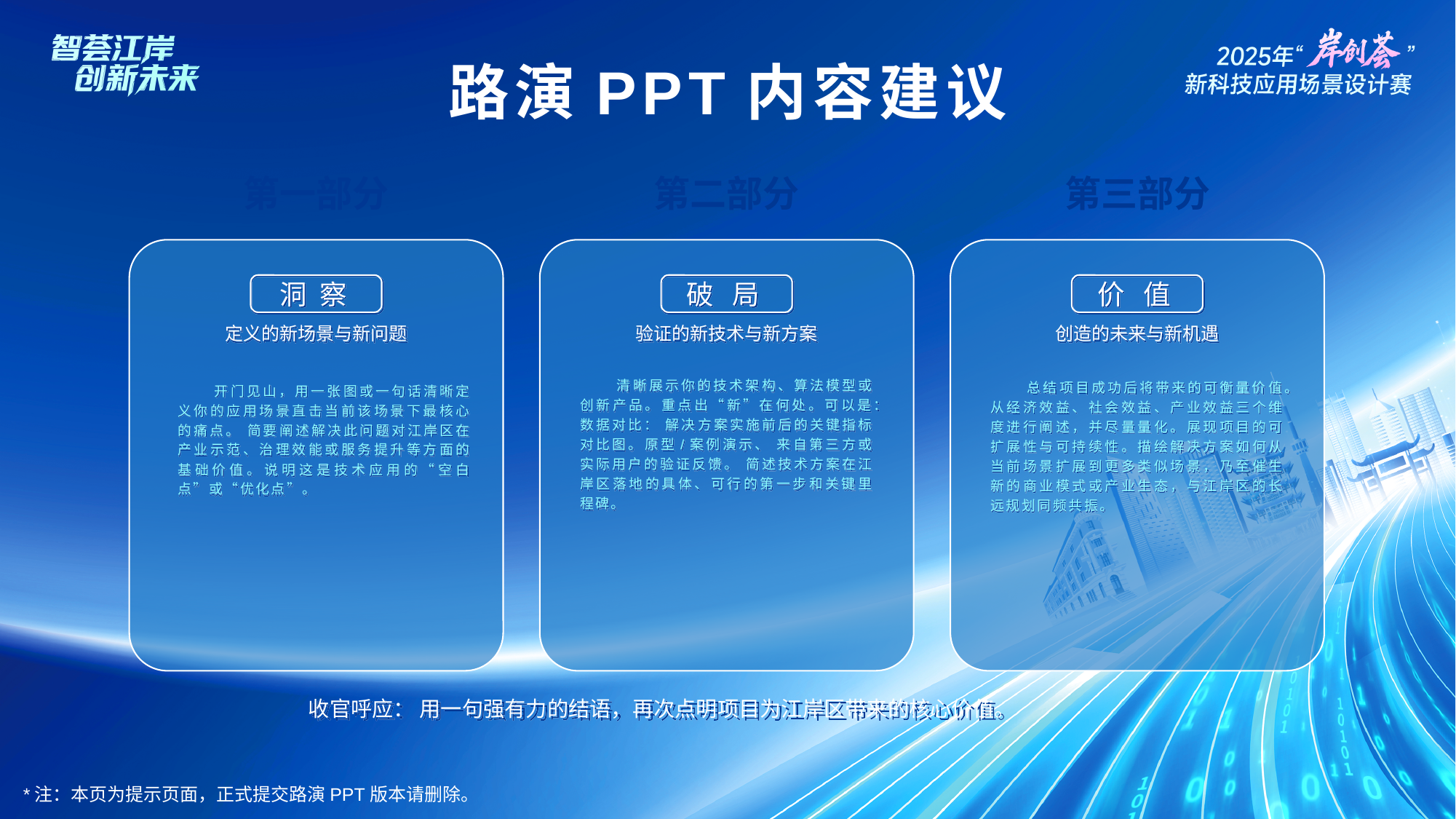

路演PPT内容建议
第一部分

洞  察

定义的新场景与新问题
      开门见山，用一张图或一句话清晰定义你的应用场景直击当前该场景下最核心的痛点。 简要阐述解决此问题对江岸区在产业示范、治理效能或服务提升等方面的基础价值。说明这是技术应用的“空白点”或“优化点”。

第二部分

破   局

验证的新技术与新方案
      清晰展示你的技术架构、算法模型或创新产品。重点出“新”在何处。可以是：数据对比： 解决方案实施前后的关键指标对比图。原型/案例演示、 来自第三方或实际用户的验证反馈。 简述技术方案在江岸区落地的具体、可行的第一步和关键里程碑。

第三部分

价   值

创造的未来与新机遇
      总结项目成功后将带来的可衡量价值。从经济效益、社会效益、产业效益三个维度进行阐述，并尽量量化。展现项目的可扩展性与可持续性。描绘解决方案如何从当前场景扩展到更多类似场景，乃至催生新的商业模式或产业生态，与江岸区的长远规划同频共振。

收官呼应： 用一句强有力的结语，再次点明项目为江岸区带来的核心价值。

*注：本页为提示页面，正式提交路演PPT版本请删除。